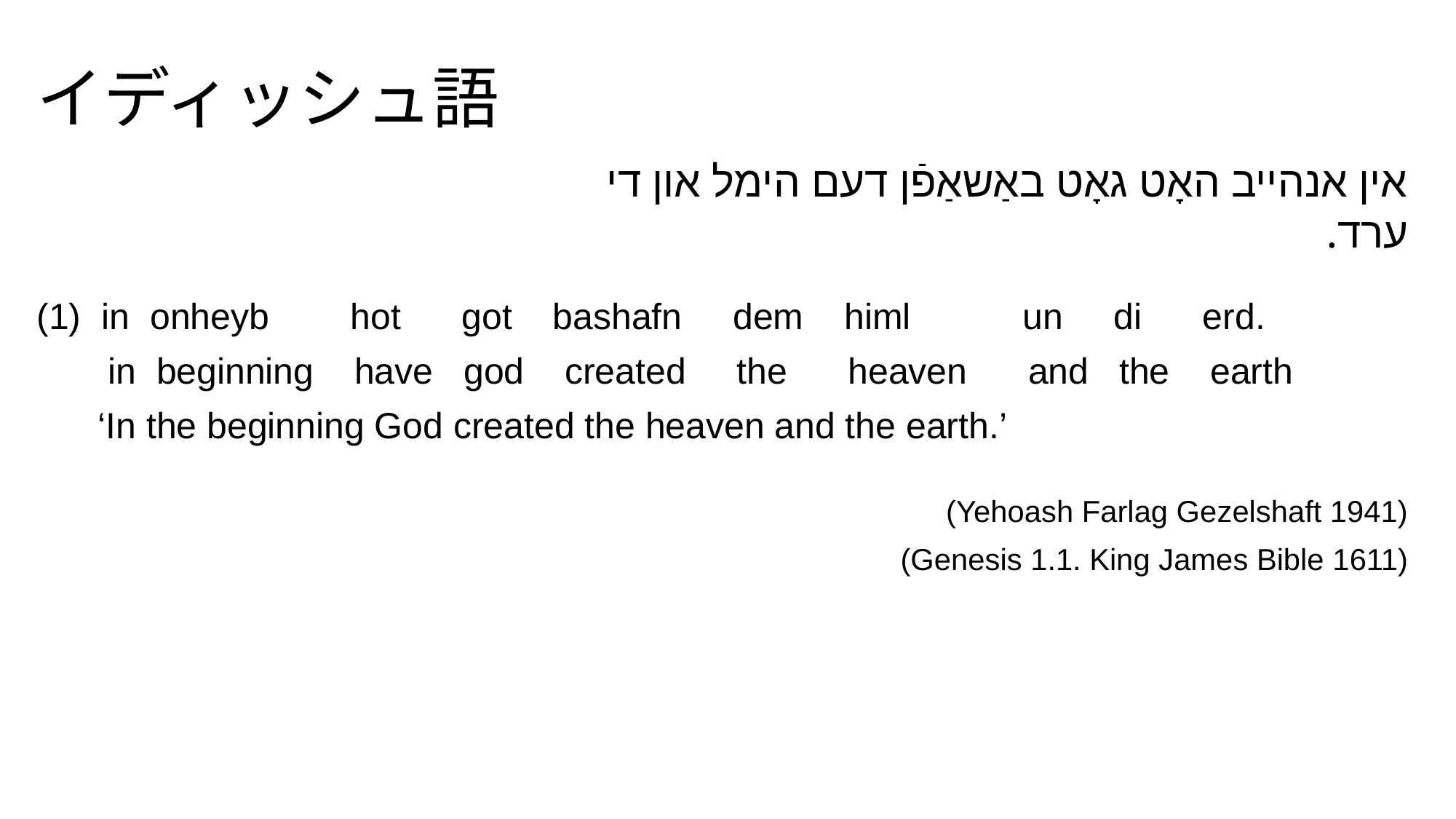

# イディッシュ語
אין אנהייב האָט גאָט באַשאַפֿן דעם הימל און די ערד.
(1)  in  onheyb        hot      got    bashafn     dem    himl           un     di      erd.
       in  beginning    have   god    created     the      heaven      and   the    earth
      ‘In the beginning God created the heaven and the earth.’

(Yehoash Farlag Gezelshaft 1941)
(Genesis 1.1. King James Bible 1611)